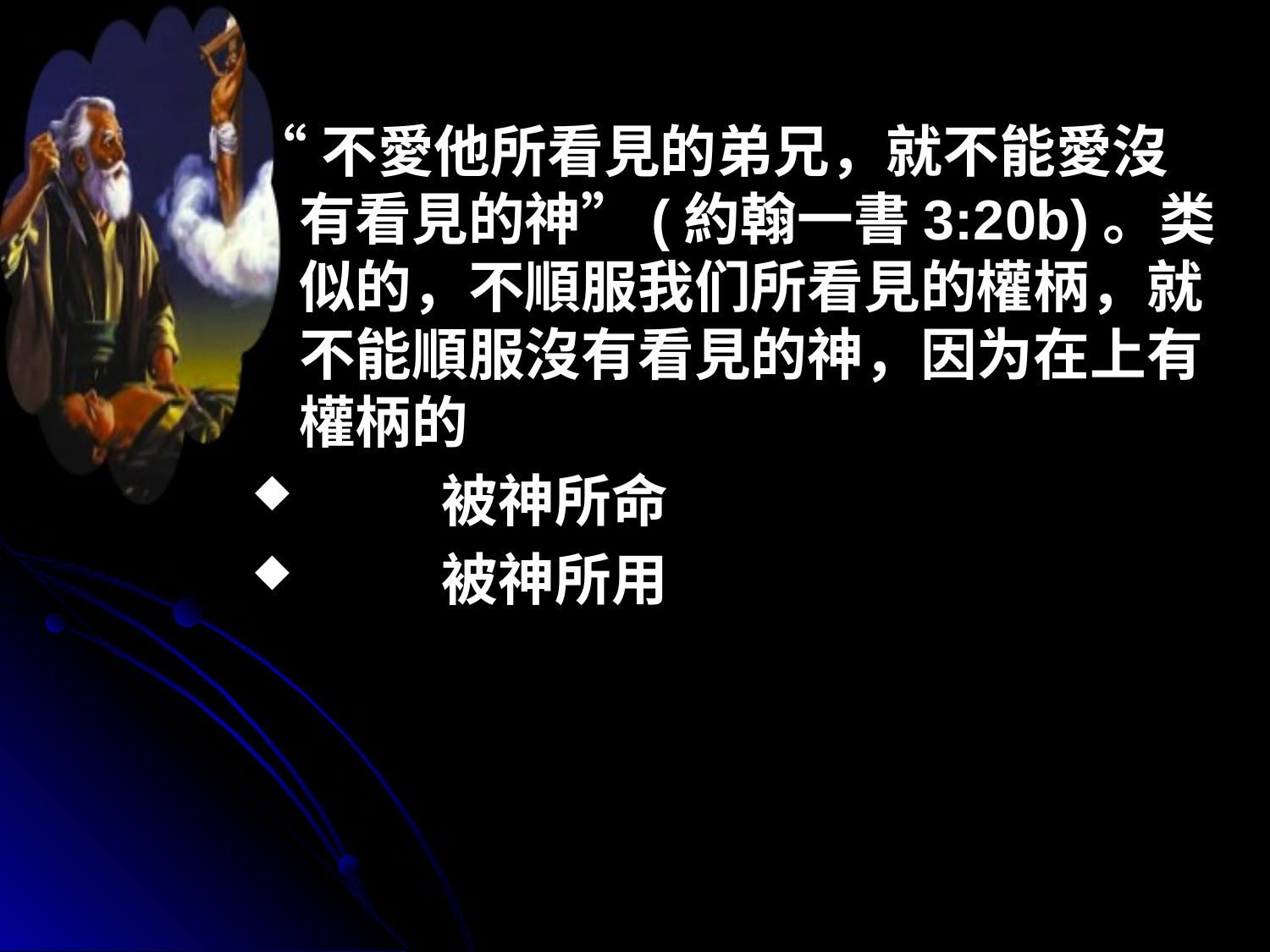

“不愛他所看見的弟兄，就不能愛沒有看見的神”(約翰一書3:20b)。类似的，不順服我们所看見的權柄，就不能順服沒有看見的神，因为在上有權柄的
	被神所命
	被神所用